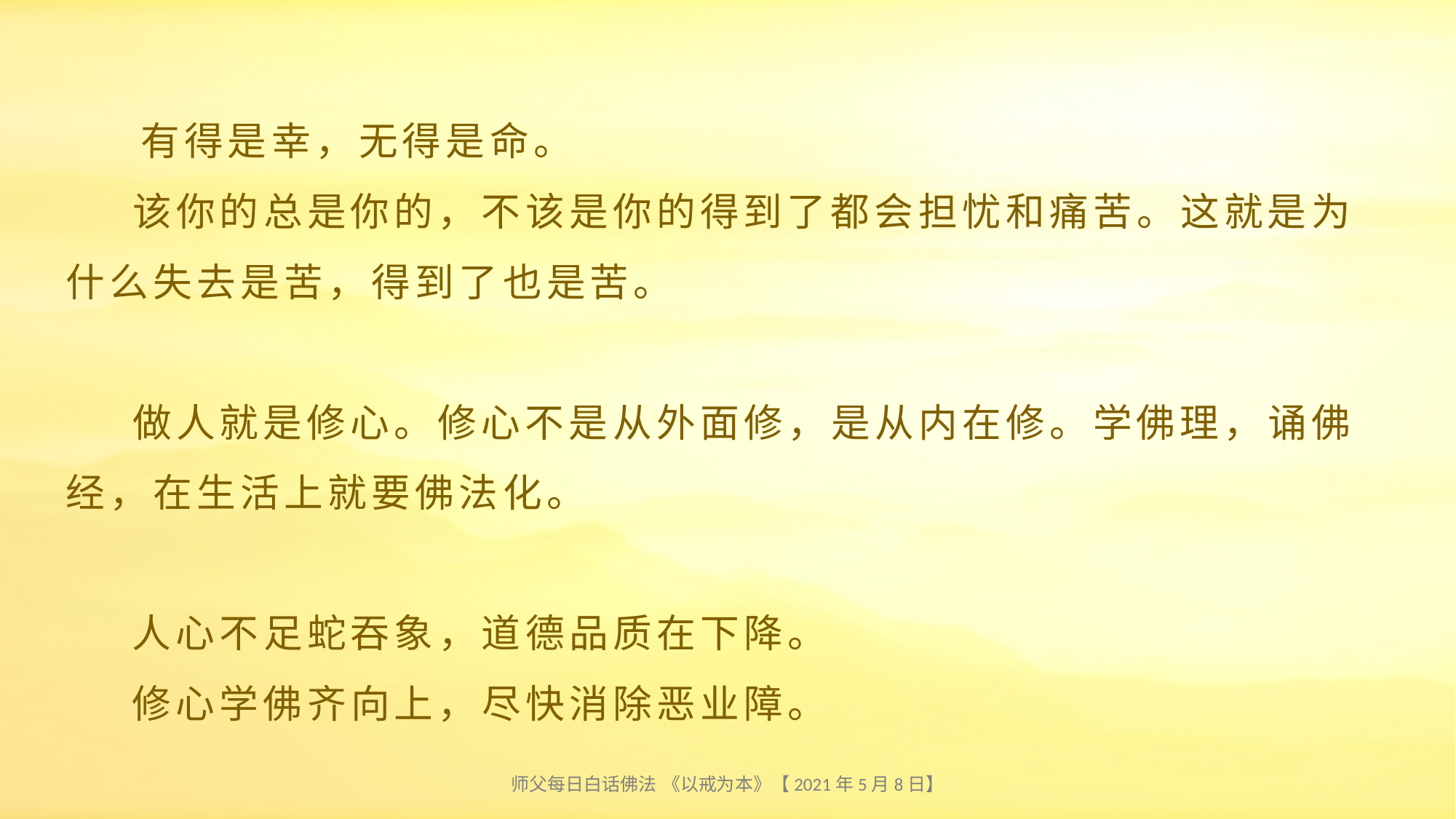

# 有得是幸，无得是命。 该你的总是你的，不该是你的得到了都会担忧和痛苦。这就是为什么失去是苦，得到了也是苦。 做人就是修心。修心不是从外面修，是从内在修。学佛理，诵佛经，在生活上就要佛法化。 人心不足蛇吞象，道德品质在下降。 修心学佛齐向上，尽快消除恶业障。
师父每日白话佛法 《以戒为本》【2021年5月8日】